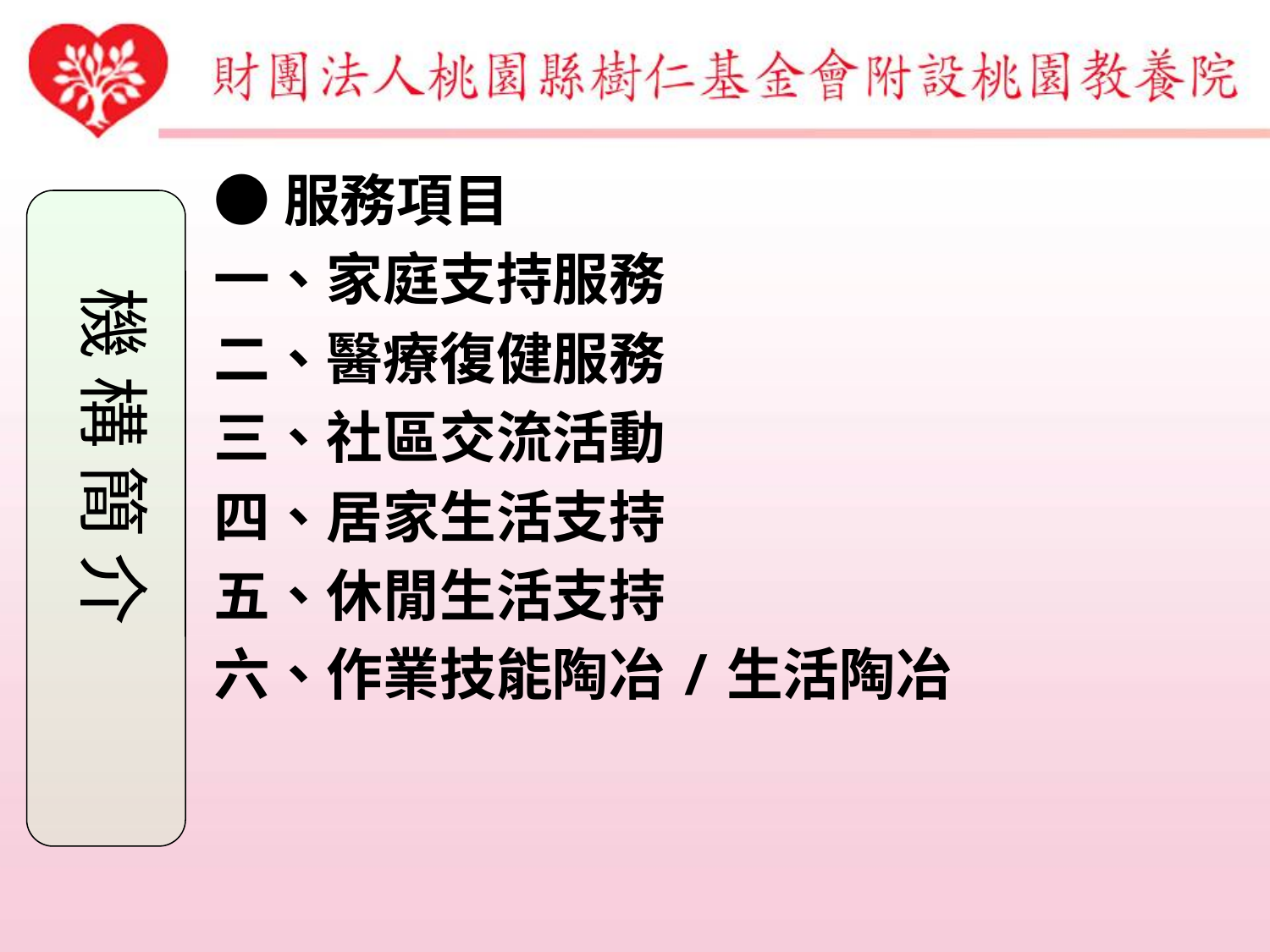

●服務項目
一、家庭支持服務
二、醫療復健服務
三、社區交流活動
四、居家生活支持
五、休閒生活支持
六、作業技能陶冶/生活陶冶

機 構 簡 介